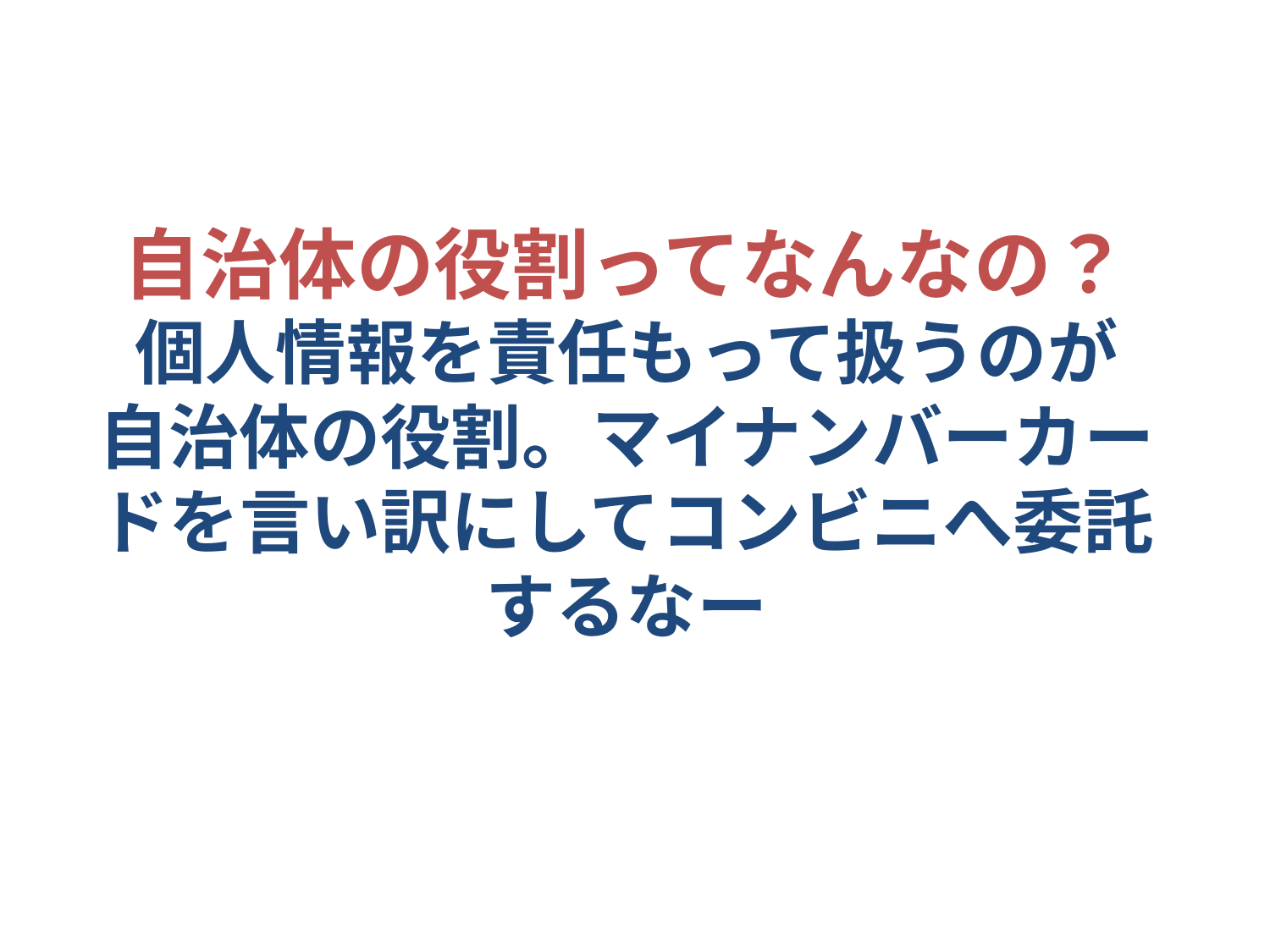

# 自治体の役割ってなんなの？ 個人情報を責任もって扱うのが 自治体の役割。マイナンバーカードを言い訳にしてコンビニへ委託するなー